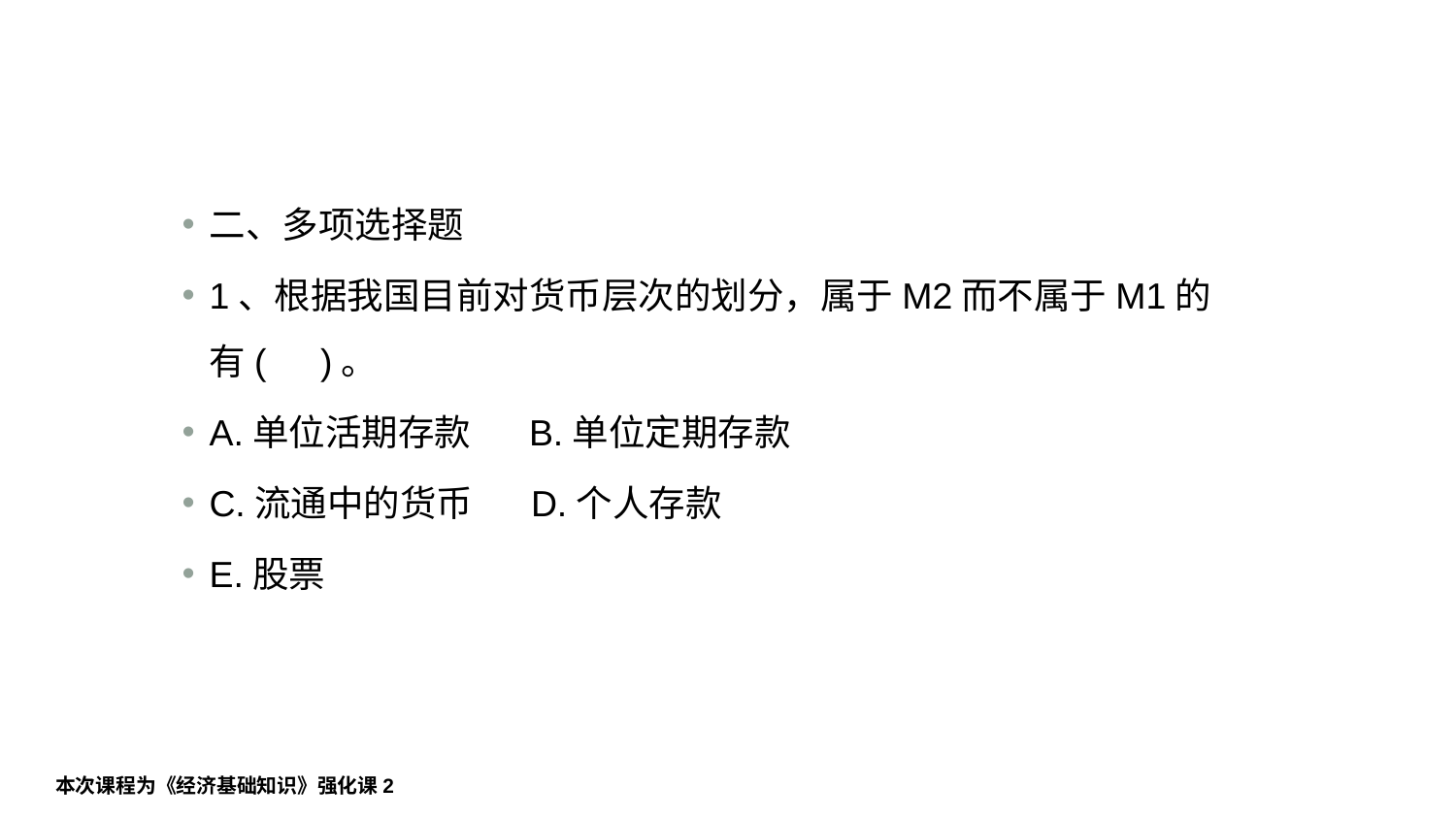

#
二、多项选择题
1、根据我国目前对货币层次的划分，属于M2而不属于M1的有(　)。
A.单位活期存款      B.单位定期存款
C.流通中的货币      D.个人存款
E.股票